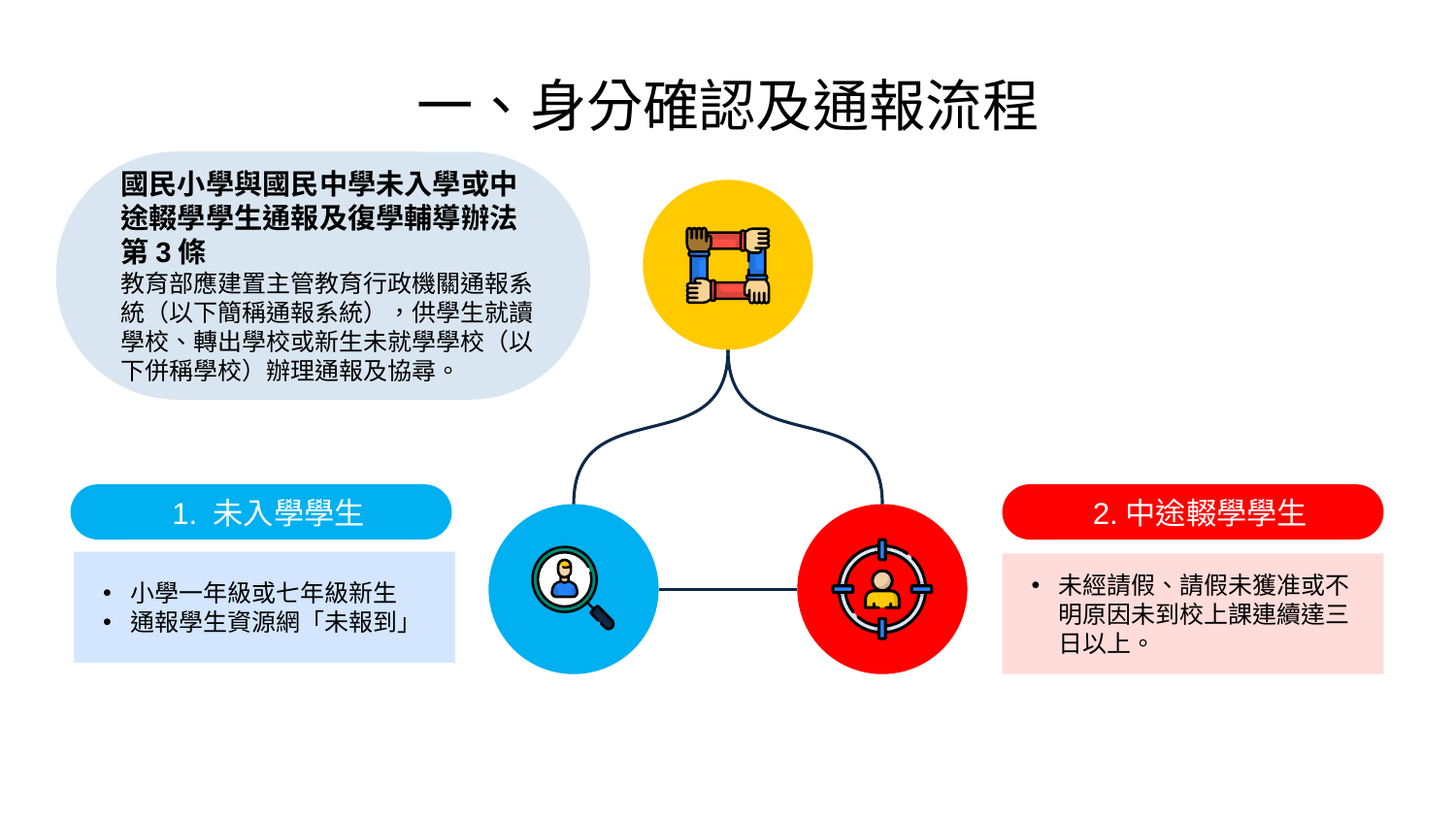

# 一、身分確認及通報流程
國民小學與國民中學未入學或中途輟學學生通報及復學輔導辦法第3條
教育部應建置主管教育行政機關通報系統（以下簡稱通報系統），供學生就讀學校、轉出學校或新生未就學學校（以下併稱學校）辦理通報及協尋。

1. 未入學學生
小學一年級或七年級新生
通報學生資源網「未報到」
2.中途輟學學生
未經請假、請假未獲准或不明原因未到校上課連續達三日以上。